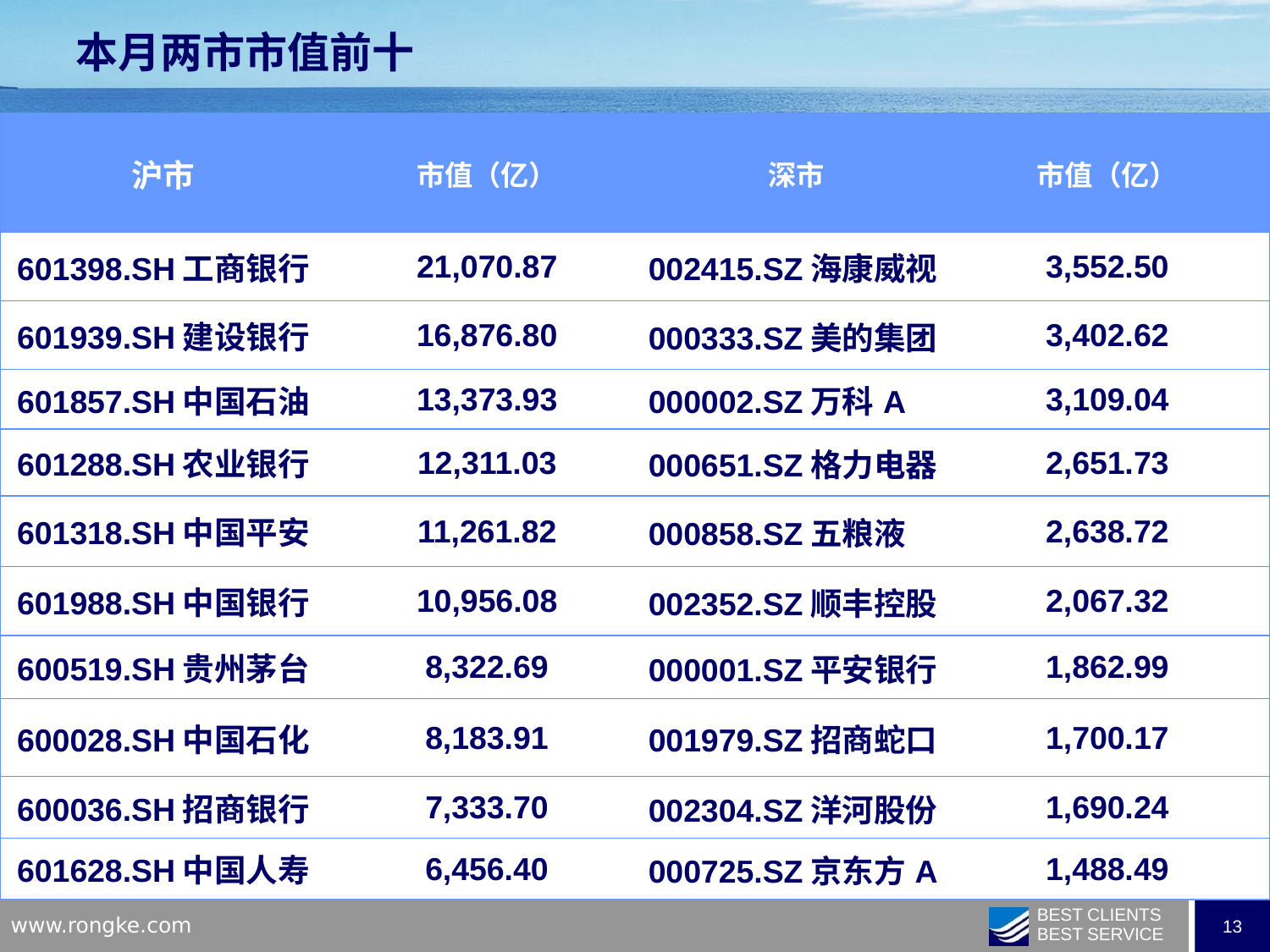

本月两市市值前十
| 沪市 | 市值（亿） | 深市 | 市值（亿） |
| --- | --- | --- | --- |
| 601398.SH工商银行 | 21,070.87 | 002415.SZ海康威视 | 3,552.50 |
| 601939.SH建设银行 | 16,876.80 | 000333.SZ美的集团 | 3,402.62 |
| 601857.SH中国石油 | 13,373.93 | 000002.SZ万科A | 3,109.04 |
| 601288.SH农业银行 | 12,311.03 | 000651.SZ格力电器 | 2,651.73 |
| 601318.SH中国平安 | 11,261.82 | 000858.SZ五粮液 | 2,638.72 |
| 601988.SH中国银行 | 10,956.08 | 002352.SZ顺丰控股 | 2,067.32 |
| 600519.SH贵州茅台 | 8,322.69 | 000001.SZ平安银行 | 1,862.99 |
| 600028.SH中国石化 | 8,183.91 | 001979.SZ招商蛇口 | 1,700.17 |
| 600036.SH招商银行 | 7,333.70 | 002304.SZ洋河股份 | 1,690.24 |
| 601628.SH中国人寿 | 6,456.40 | 000725.SZ京东方A | 1,488.49 |
|  |  |  |  |